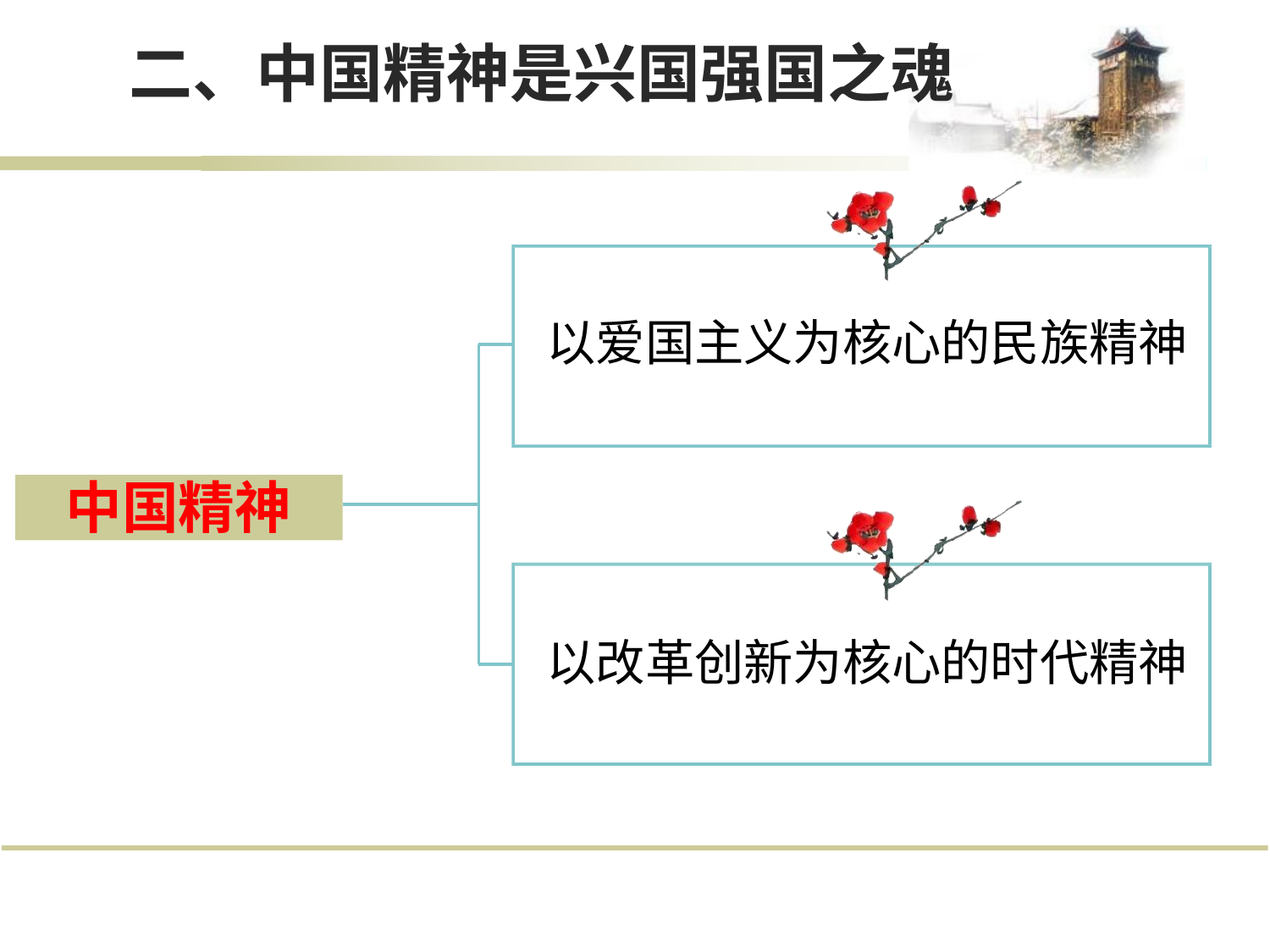

# 二、中国精神是兴国强国之魂

以爱国主义为核心的民族精神

中国精神

以改革创新为核心的时代精神